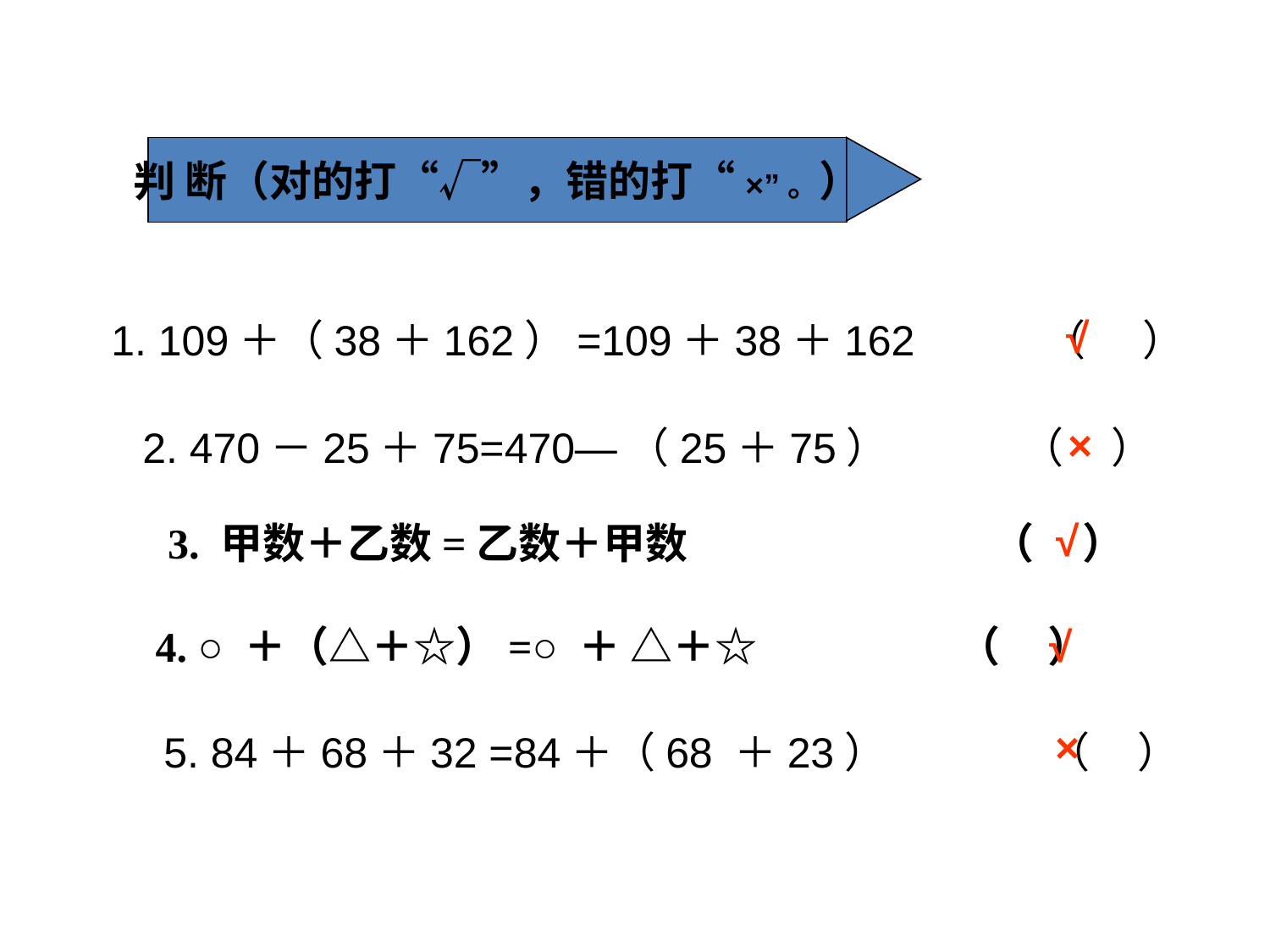

判 断（对的打“√”，错的打“×”。）

√
1. 109＋（38＋162）=109＋38＋162          （      ）
×
2. 470－25＋75=470—（25＋75）              （     ）
√
3. 甲数＋乙数=乙数＋甲数                                （     ）
4. ○ ＋（△＋☆）=○ ＋ △＋☆                     （     ）
√
×
 5. 84＋68＋32 =84＋（68 ＋23）                 （     ）